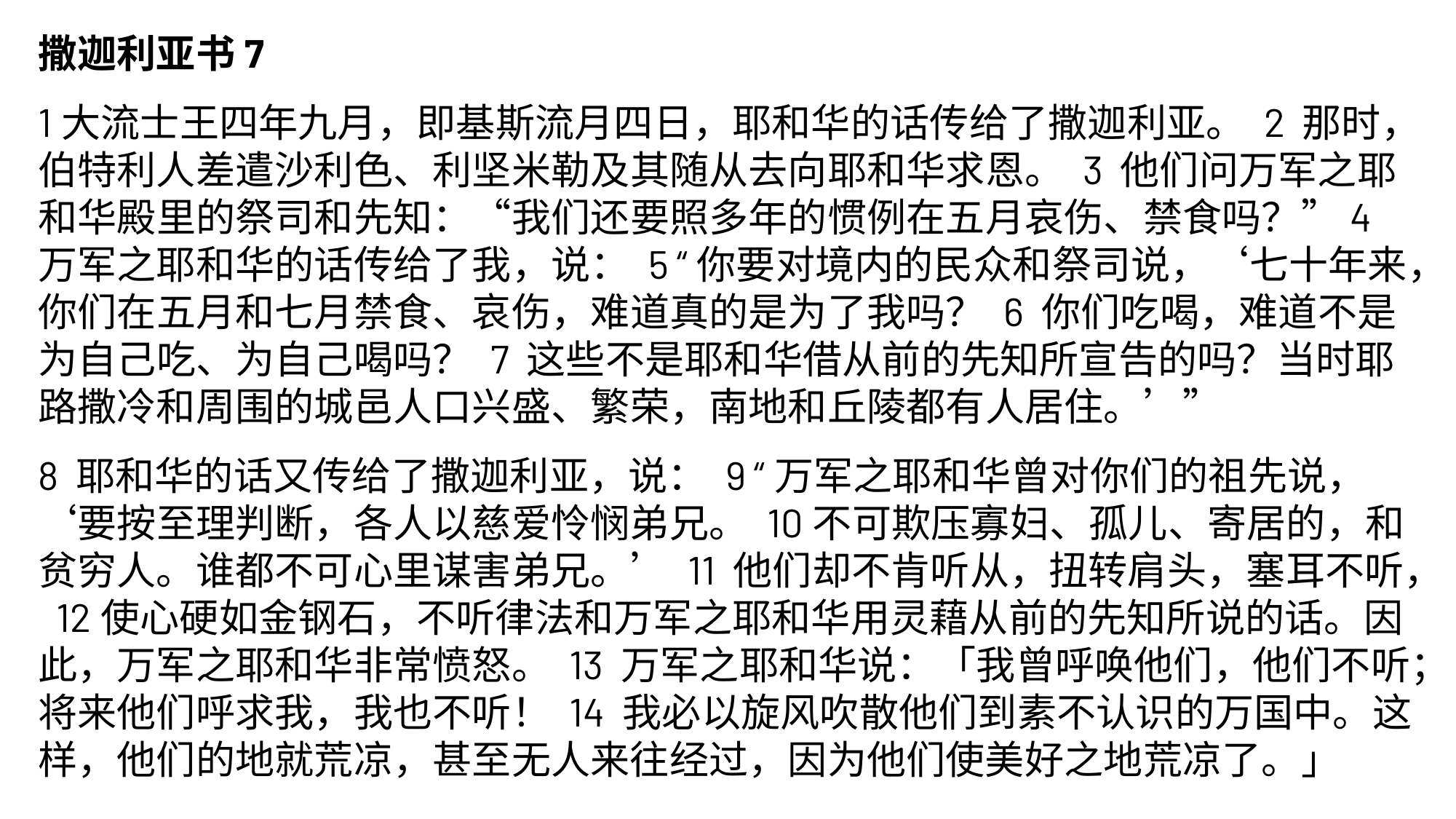

撒迦利亚书7

1大流士王四年九月，即基斯流月四日，耶和华的话传给了撒迦利亚。 2 那时，伯特利人差遣沙利色、利坚米勒及其随从去向耶和华求恩。 3 他们问万军之耶和华殿里的祭司和先知：“我们还要照多年的惯例在五月哀伤、禁食吗？”4 万军之耶和华的话传给了我，说： 5 “你要对境内的民众和祭司说，‘七十年来，你们在五月和七月禁食、哀伤，难道真的是为了我吗？ 6 你们吃喝，难道不是为自己吃、为自己喝吗？ 7 这些不是耶和华借从前的先知所宣告的吗？当时耶路撒冷和周围的城邑人口兴盛、繁荣，南地和丘陵都有人居住。’”

8 耶和华的话又传给了撒迦利亚，说： 9 “万军之耶和华曾对你们的祖先说，‘要按至理判断，各人以慈爱怜悯弟兄。 10不可欺压寡妇、孤儿、寄居的，和贫穷人。谁都不可心里谋害弟兄。’ 11 他们却不肯听从，扭转肩头，塞耳不听， 12使心硬如金钢石，不听律法和万军之耶和华用灵藉从前的先知所说的话。因此，万军之耶和华非常愤怒。 13 万军之耶和华说：「我曾呼唤他们，他们不听；将来他们呼求我，我也不听！ 14 我必以旋风吹散他们到素不认识的万国中。这样，他们的地就荒凉，甚至无人来往经过，因为他们使美好之地荒凉了。」